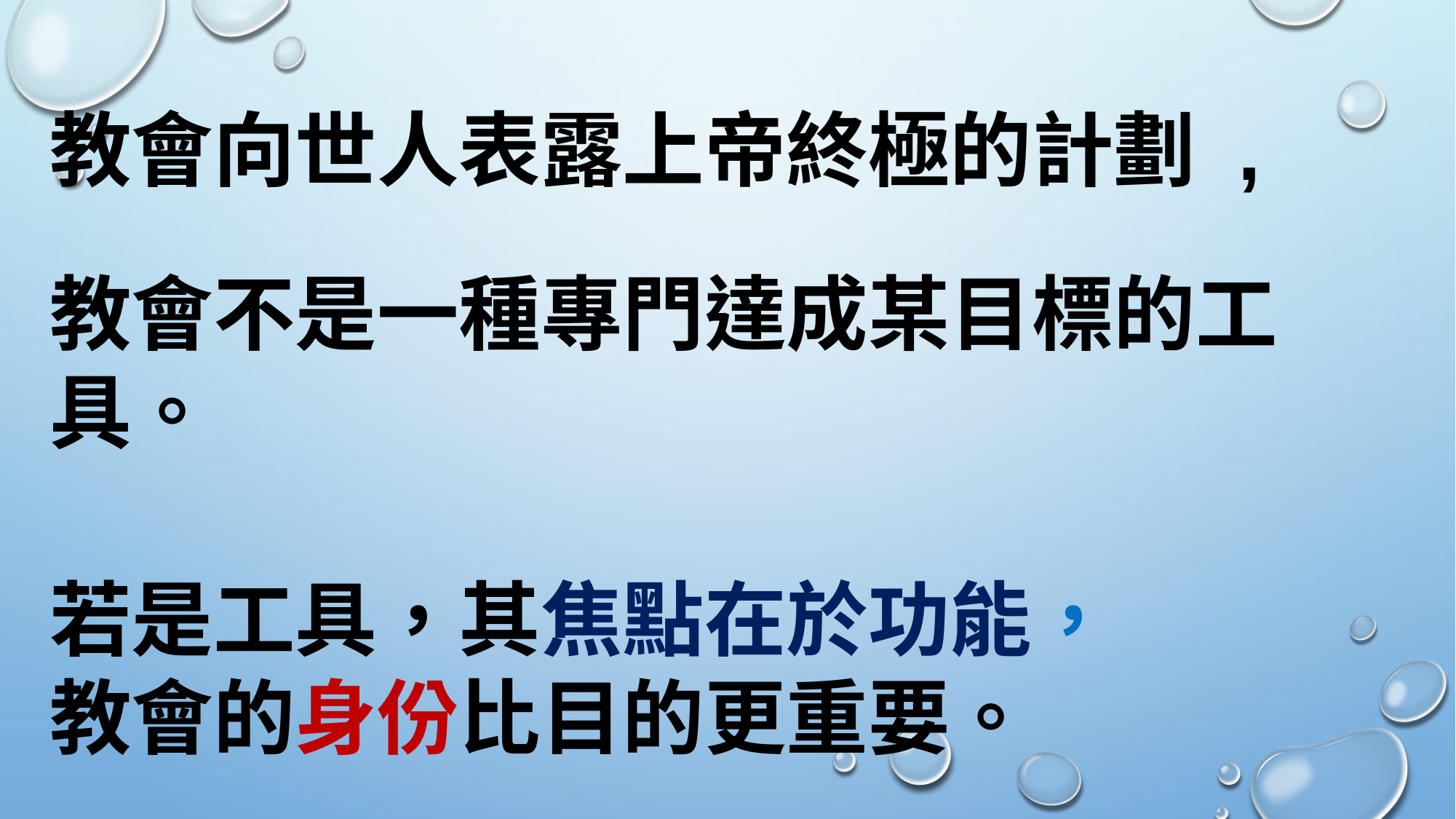

教會向世人表露上帝終極的計劃 ,

教會不是一種專門達成某目標的工具。

若是工具，其焦點在於功能，
教會的身份比目的更重要。